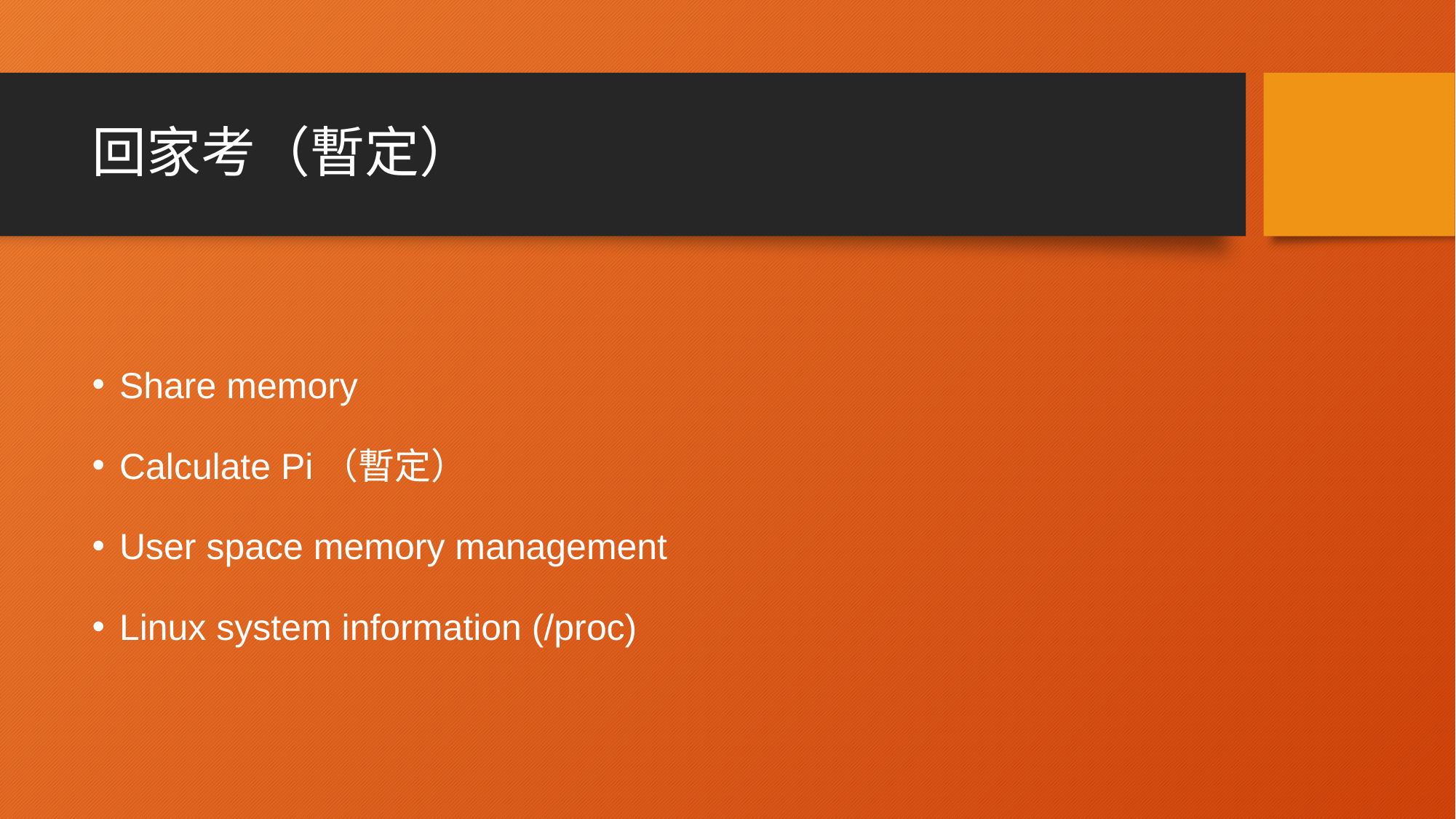

# 回家考（暫定）
Share memory
Calculate Pi（暫定）
User space memory management
Linux system information (/proc)